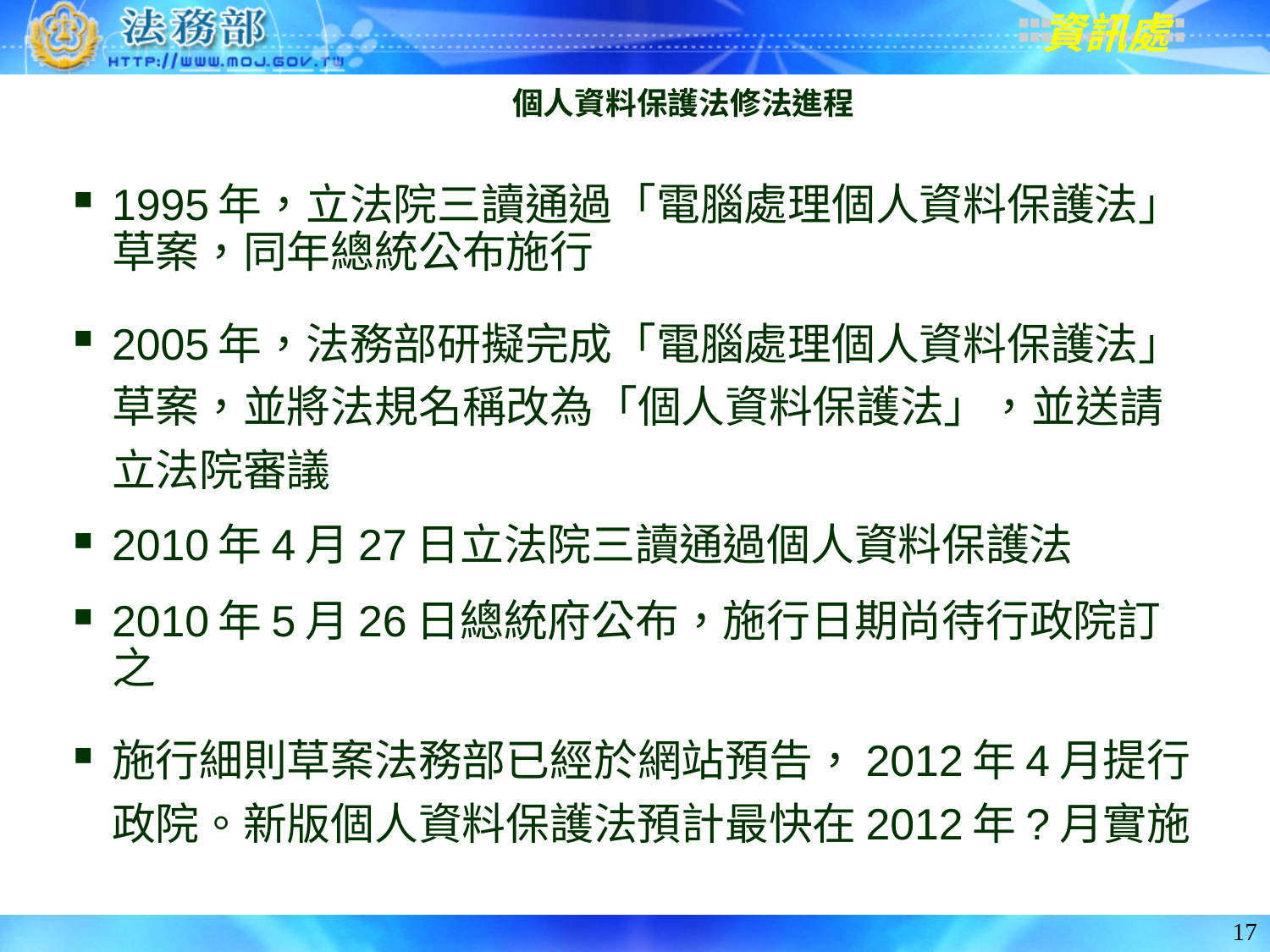

# 個人資料保護法修法進程
1995年，立法院三讀通過「電腦處理個人資料保護法」草案，同年總統公布施行
2005年，法務部研擬完成「電腦處理個人資料保護法」草案，並將法規名稱改為「個人資料保護法」，並送請立法院審議
2010年4月27日立法院三讀通過個人資料保護法
2010年5月26日總統府公布，施行日期尚待行政院訂之
施行細則草案法務部已經於網站預告，2012年4月提行政院。新版個人資料保護法預計最快在2012年?月實施